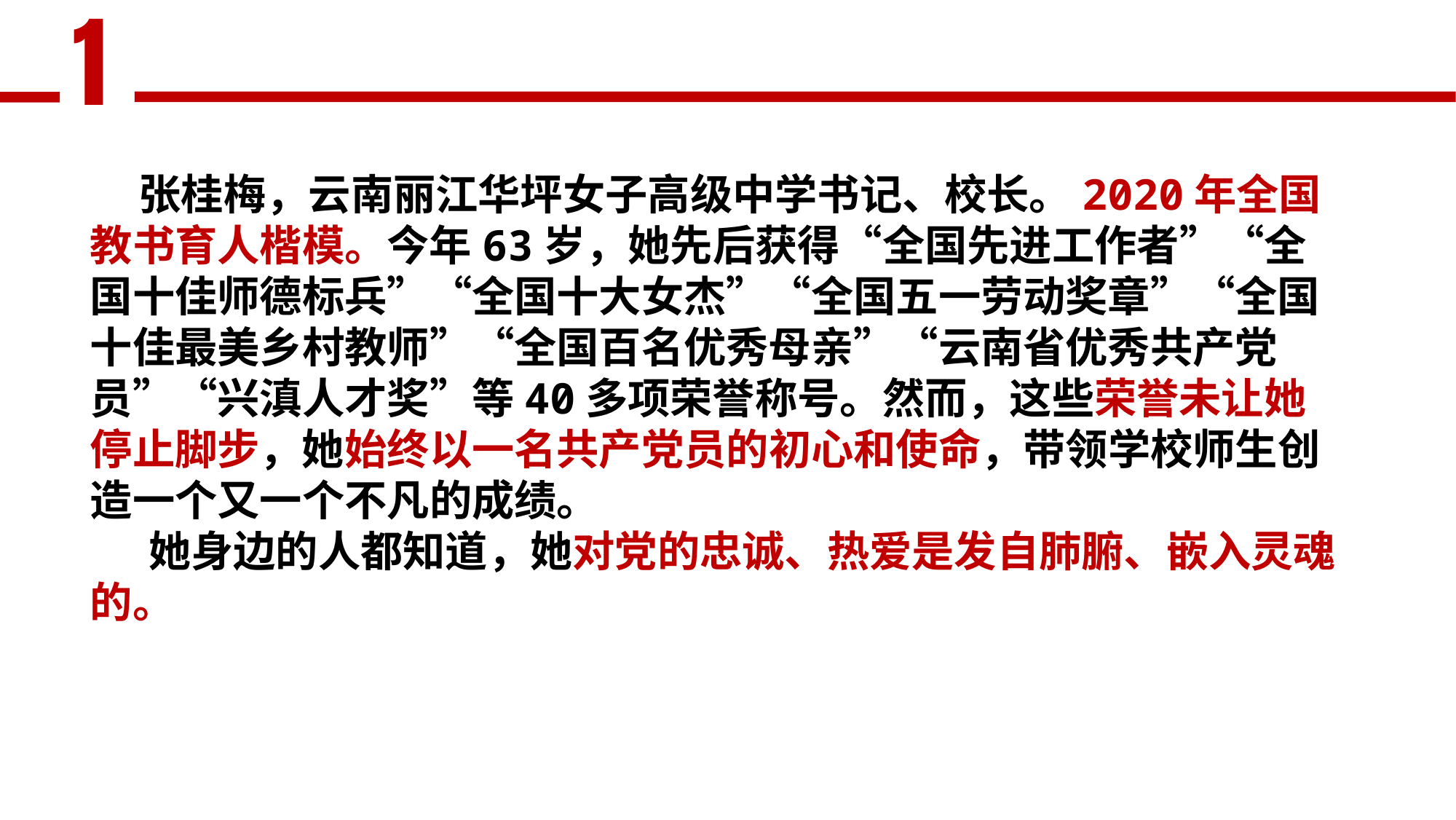

张桂梅，云南丽江华坪女子高级中学书记、校长。2020年全国教书育人楷模。今年63岁，她先后获得“全国先进工作者”“全国十佳师德标兵”“全国十大女杰”“全国五一劳动奖章”“全国十佳最美乡村教师”“全国百名优秀母亲”“云南省优秀共产党员”“兴滇人才奖”等40多项荣誉称号。然而，这些荣誉未让她停止脚步，她始终以一名共产党员的初心和使命，带领学校师生创造一个又一个不凡的成绩。
     她身边的人都知道，她对党的忠诚、热爱是发自肺腑、嵌入灵魂的。